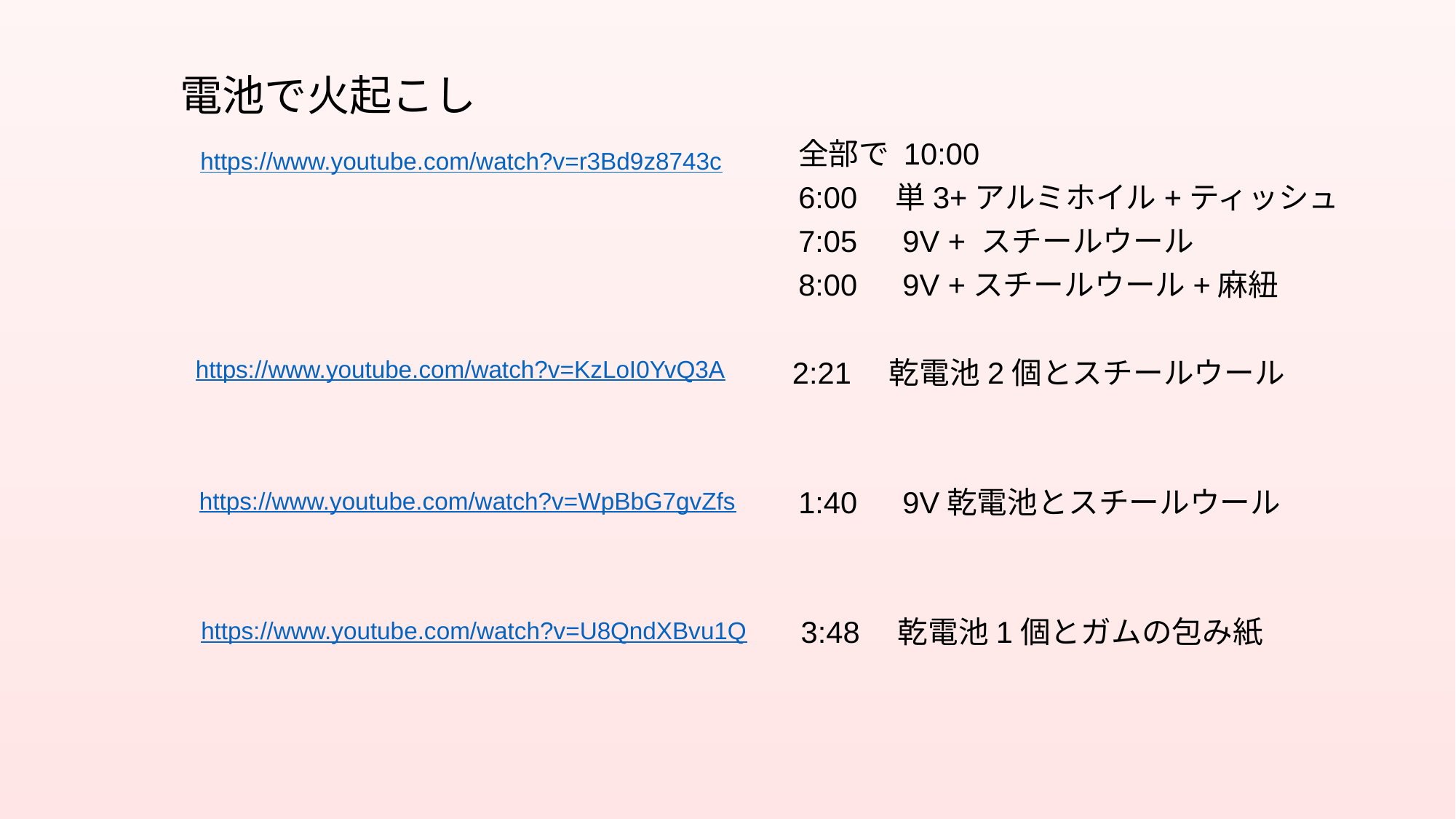

電池で火起こし
全部で 10:00
6:00　単3+アルミホイル+ティッシュ
7:05　9V + スチールウール
8:00　9V +スチールウール+麻紐
https://www.youtube.com/watch?v=r3Bd9z8743c
2:21　乾電池2個とスチールウール
https://www.youtube.com/watch?v=KzLoI0YvQ3A
1:40　9V乾電池とスチールウール
https://www.youtube.com/watch?v=WpBbG7gvZfs
3:48　乾電池1個とガムの包み紙
https://www.youtube.com/watch?v=U8QndXBvu1Q